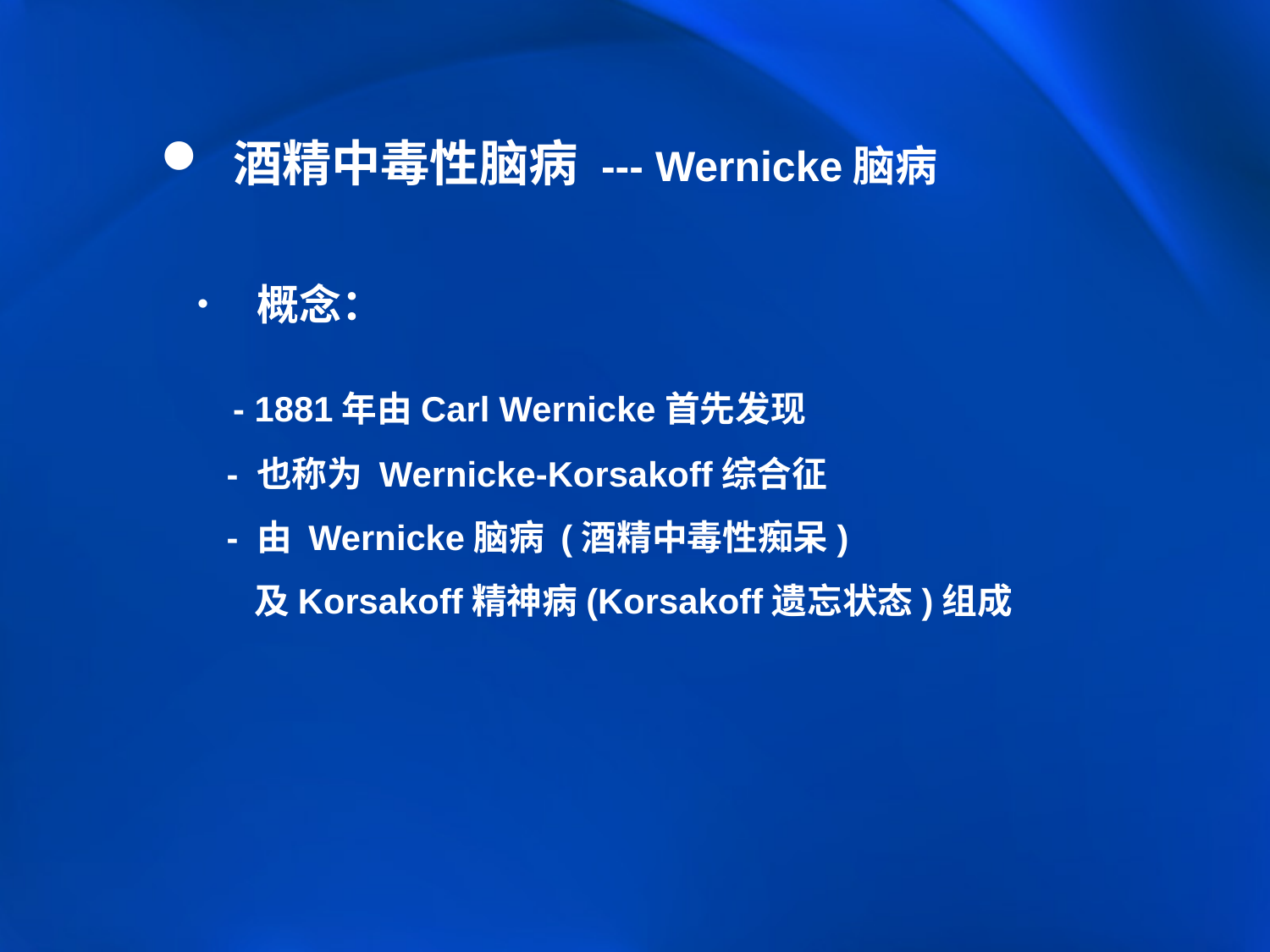

酒精中毒性脑病 --- Wernicke脑病

   概念：
   - 1881年由Carl Wernicke首先发现
   - 也称为 Wernicke-Korsakoff综合征
   - 由 Wernicke脑病 (酒精中毒性痴呆)
      及Korsakoff精神病(Korsakoff遗忘状态)组成